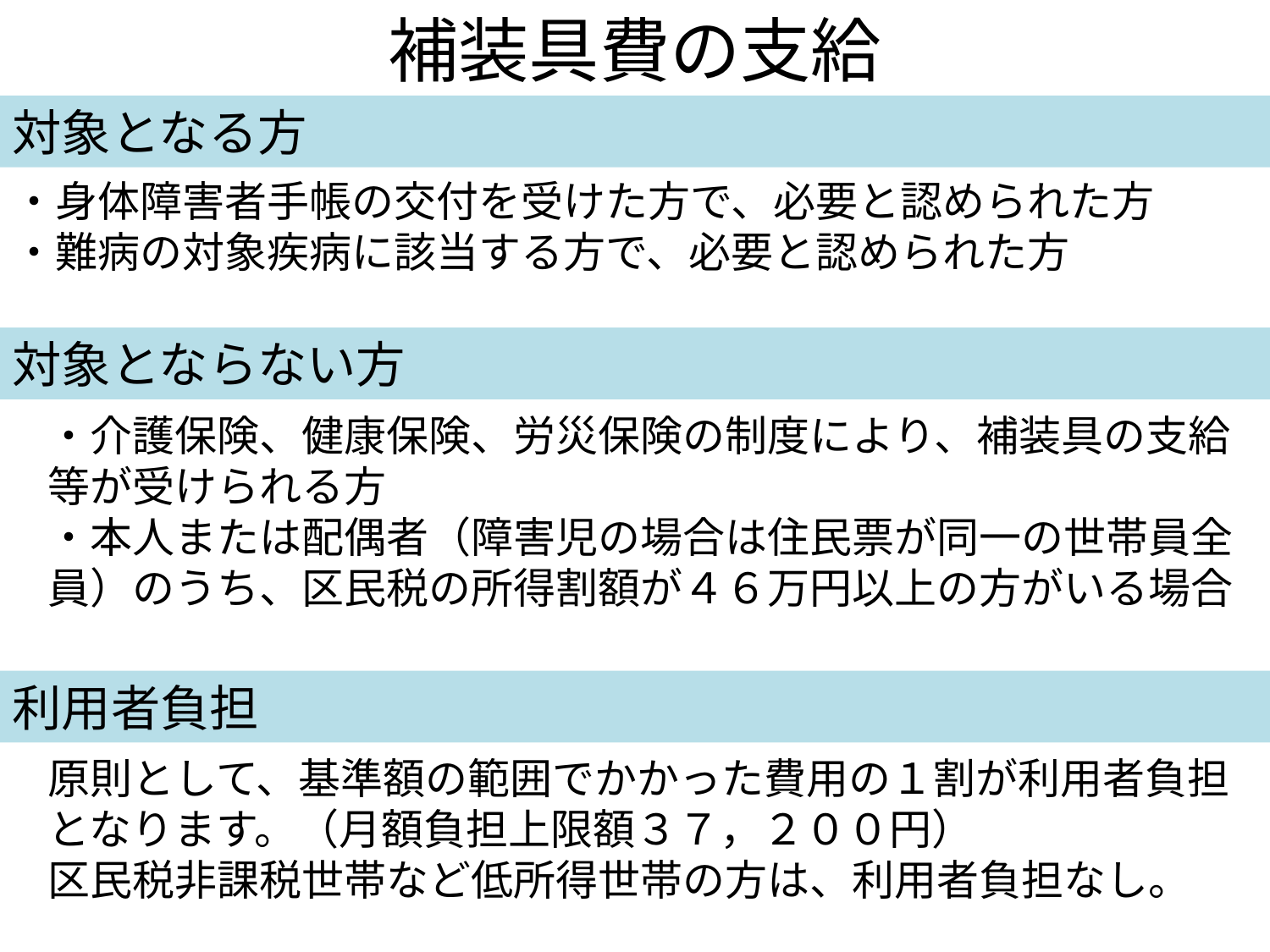

補装具費の支給
対象となる方
・身体障害者手帳の交付を受けた方で、必要と認められた方
・難病の対象疾病に該当する方で、必要と認められた方
対象とならない方
・介護保険、健康保険、労災保険の制度により、補装具の支給等が受けられる方
・本人または配偶者（障害児の場合は住民票が同一の世帯員全員）のうち、区民税の所得割額が４６万円以上の方がいる場合
利用者負担
原則として、基準額の範囲でかかった費用の１割が利用者負担となります。（月額負担上限額３７，２００円）
区民税非課税世帯など低所得世帯の方は、利用者負担なし。